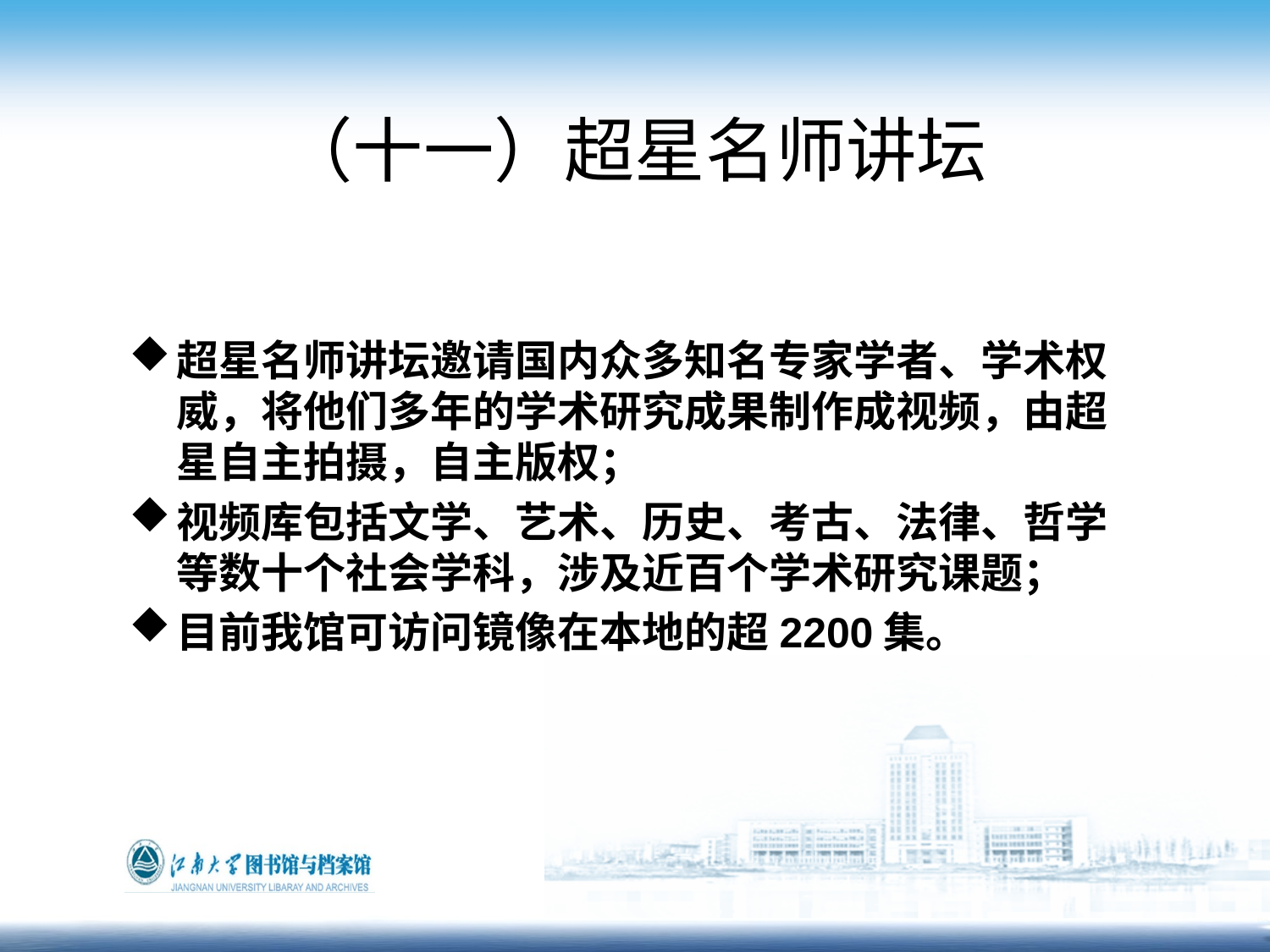

# （十一）超星名师讲坛
超星名师讲坛邀请国内众多知名专家学者、学术权威，将他们多年的学术研究成果制作成视频，由超星自主拍摄，自主版权；
视频库包括文学、艺术、历史、考古、法律、哲学等数十个社会学科，涉及近百个学术研究课题；
目前我馆可访问镜像在本地的超2200集。